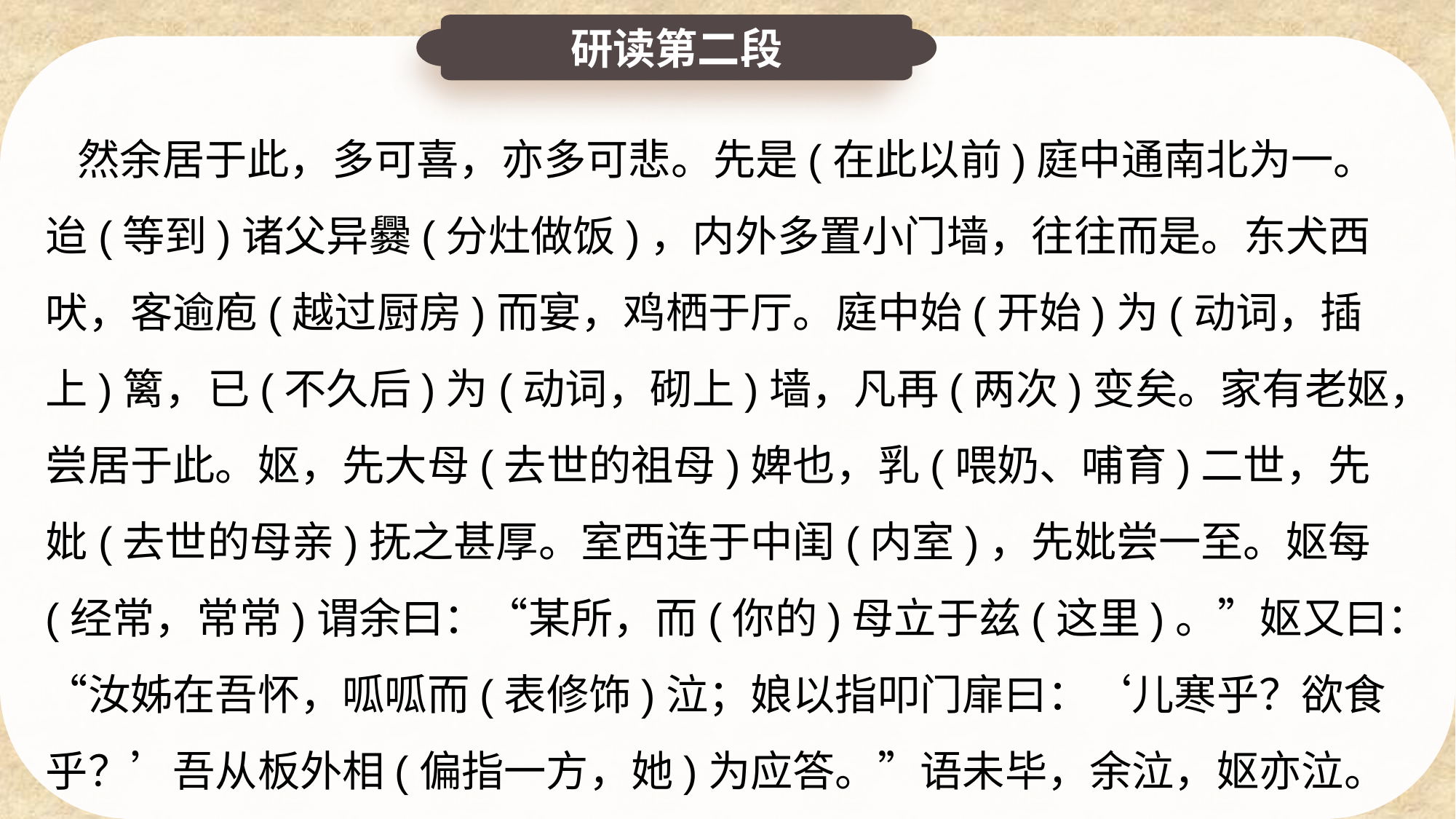

研读第二段

然余居于此，多可喜，亦多可悲。先是(在此以前)庭中通南北为一。迨(等到)诸父异爨(分灶做饭)，内外多置小门墙，往往而是。东犬西吠，客逾庖(越过厨房)而宴，鸡栖于厅。庭中始(开始)为(动词，插上)篱，已(不久后)为(动词，砌上)墙，凡再(两次)变矣。家有老妪，尝居于此。妪，先大母(去世的祖母)婢也，乳(喂奶、哺育)二世，先妣(去世的母亲)抚之甚厚。室西连于中闺(内室)，先妣尝一至。妪每(经常，常常)谓余曰：“某所，而(你的)母立于兹(这里)。”妪又曰：“汝姊在吾怀，呱呱而(表修饰)泣；娘以指叩门扉曰：‘儿寒乎？欲食乎？’吾从板外相(偏指一方，她)为应答。”语未毕，余泣，妪亦泣。